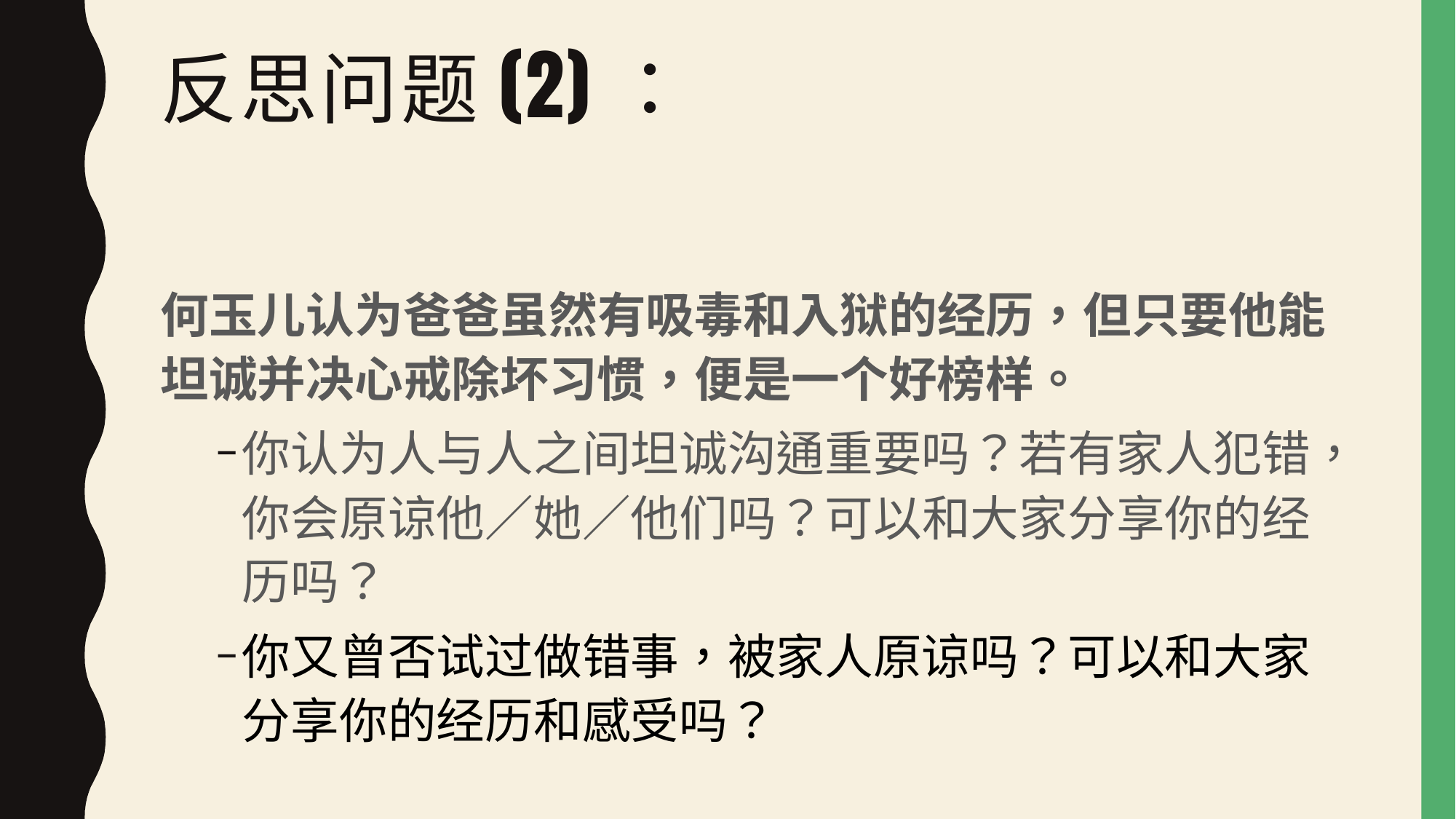

# 反思问题(2)：
何玉儿认为爸爸虽然有吸毒和入狱的经历，但只要他能坦诚并决心戒除坏习惯，便是一个好榜样。
你认为人与人之间坦诚沟通重要吗？若有家人犯错，你会原谅他／她／他们吗？可以和大家分享你的经历吗？
你又曾否试过做错事，被家人原谅吗？可以和大家分享你的经历和感受吗？